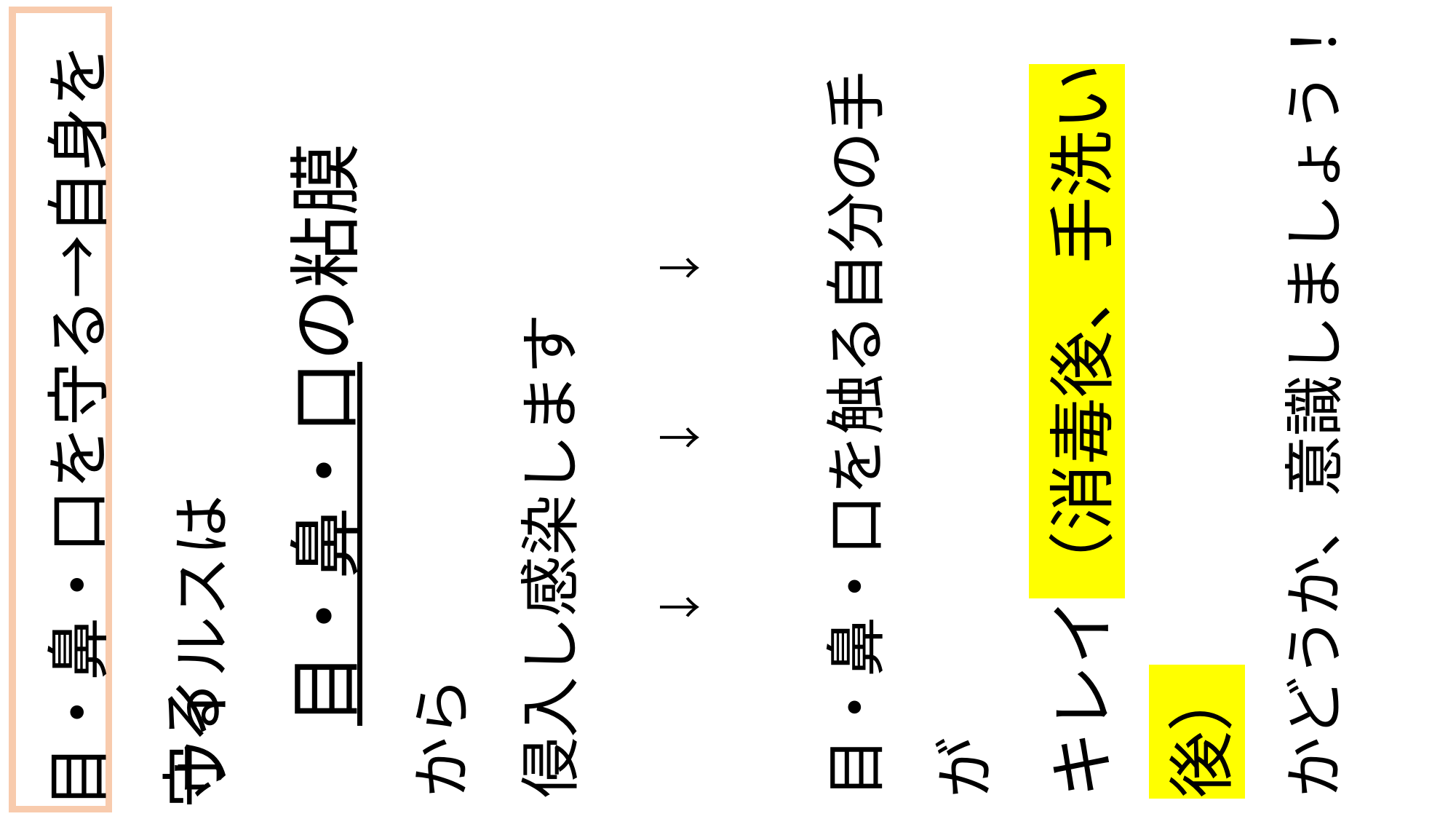

ウイルスは
　目・鼻・口の粘膜　から
侵入し感染します

　　　　↓　　　↓　　　↓

目・鼻・口を触る自分の手が
キレイ（消毒後、手洗い後）
かどうか、意識しましょう！

　　　　　　つ　　ま　　り

手指衛生をしてから顔周りを触るようにしましょう！

目・鼻・口を守る→自身を守る